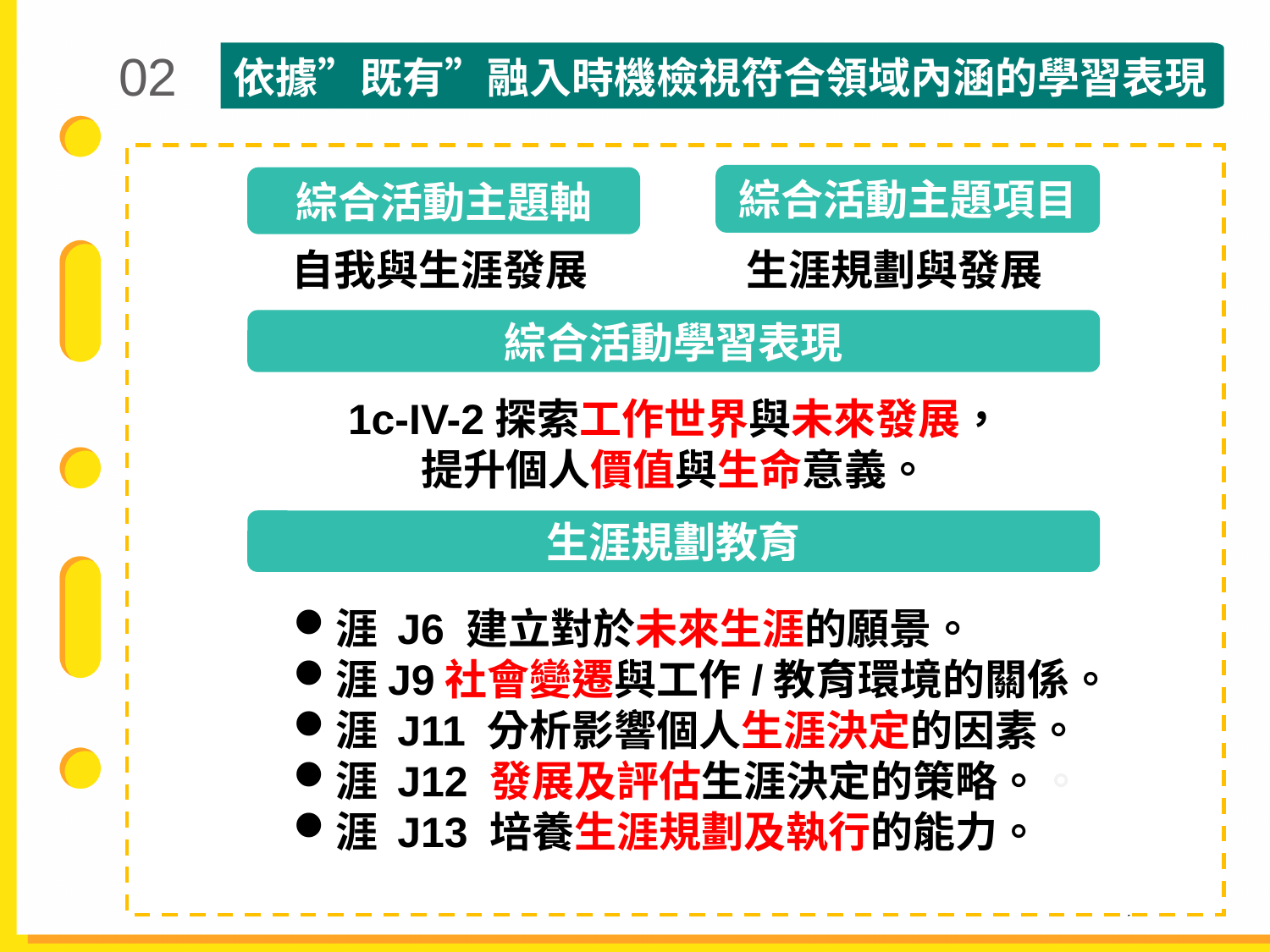

02

依據”既有”融入時機檢視符合領域內涵的學習表現

綜合活動主題項目
綜合活動主題軸
生涯規劃與發展
自我與生涯發展
綜合活動學習表現
1c-IV-2探索工作世界與未來發展，
提升個人價值與生命意義。
生涯規劃教育
涯 J6 建立對於未來生涯的願景。
涯J9社會變遷與工作/教育環境的關係。
涯 J11 分析影響個人生涯決定的因素。
涯 J12 發展及評估生涯決定的策略。。
涯 J13 培養生涯規劃及執行的能力。